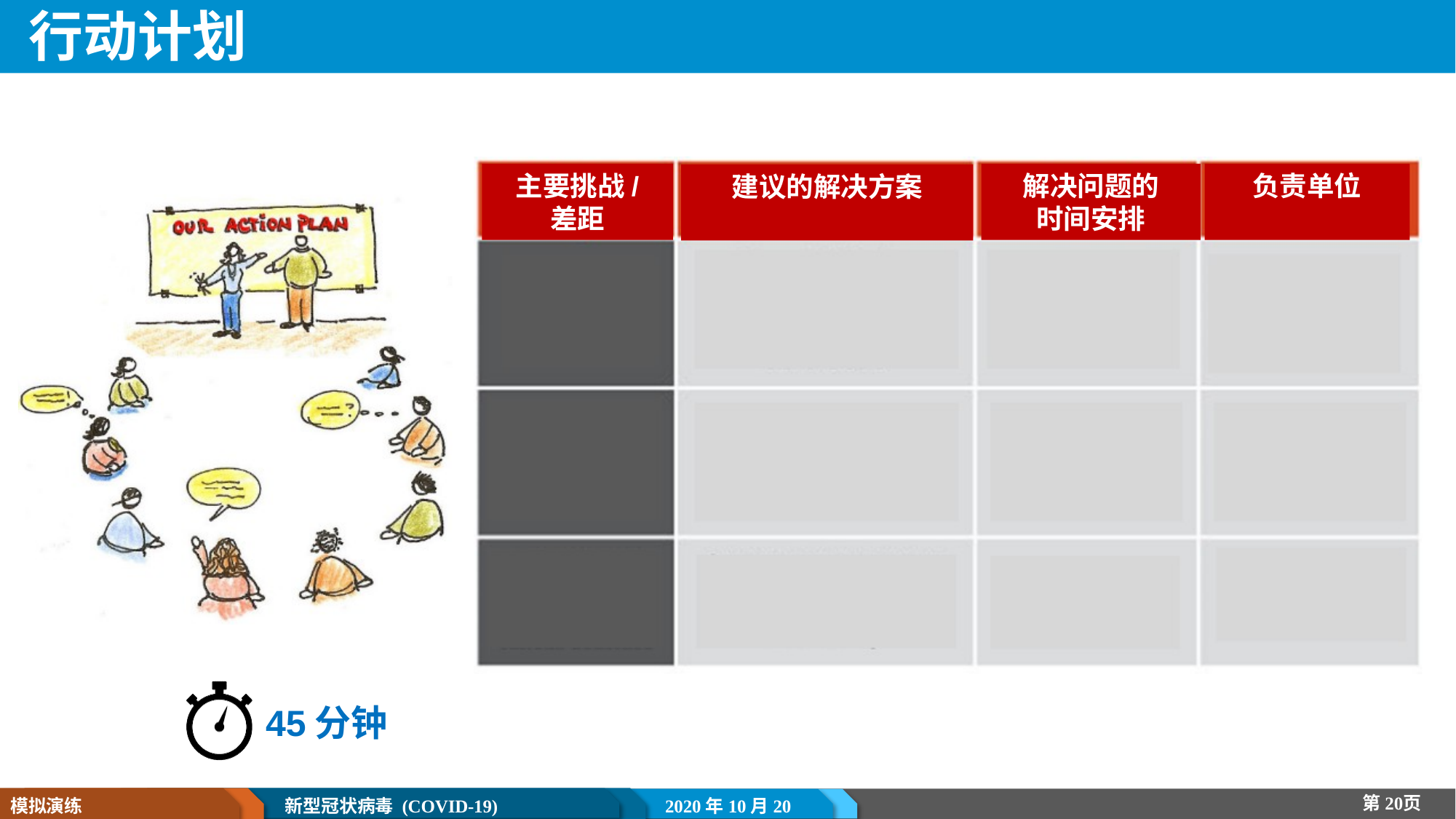

# 行动计划

负责单位

主要挑战/
差距
解决问题的
时间安排
建议的解决方案

45分钟
第20页
模拟演练
新型冠状病毒 (COVID-19)
2020年10月20日